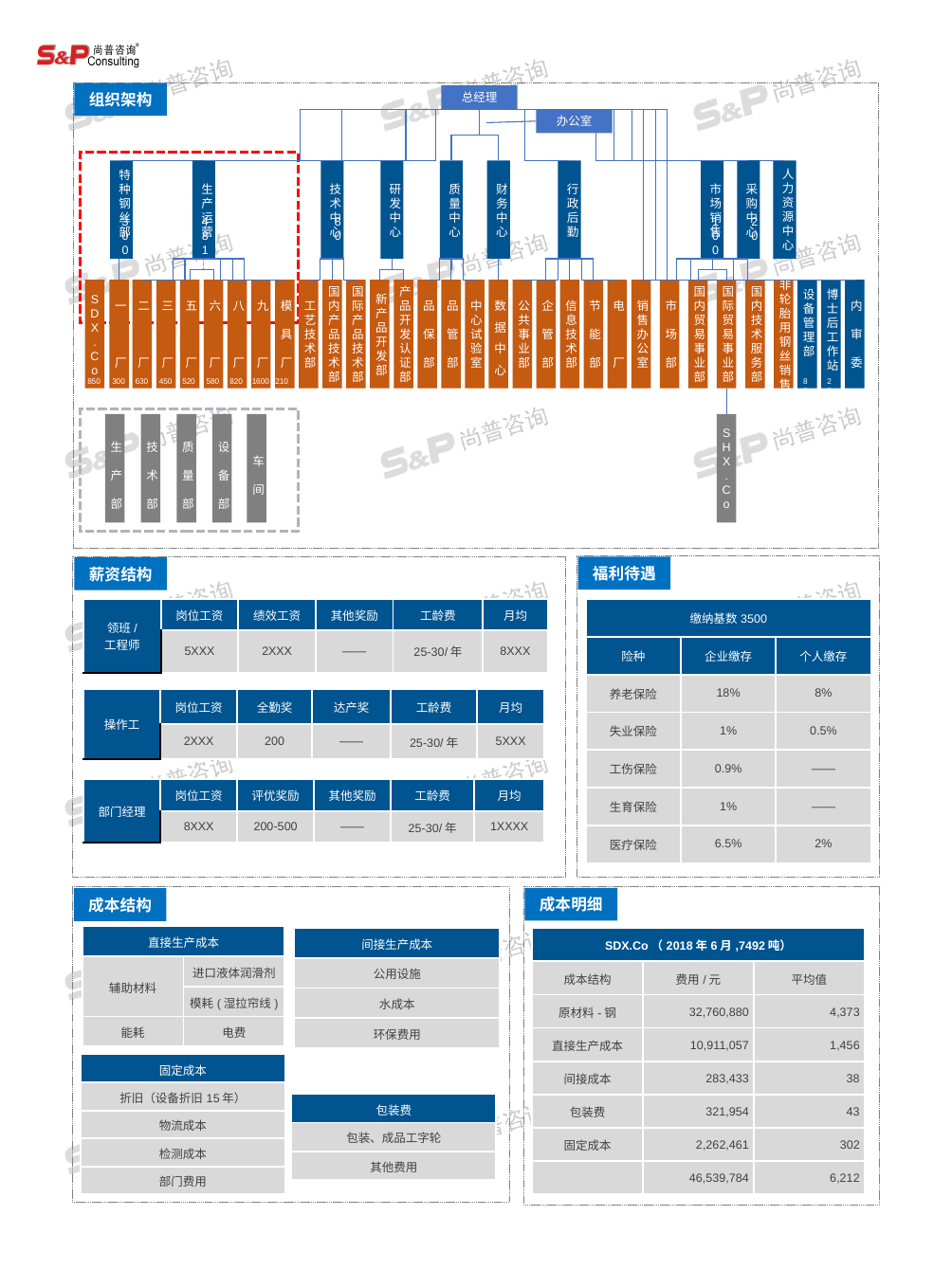

组织架构
总经理
办公室

特种钢丝部

生产运营

技术中心

研发中心

质量中心

财务中心

行政后勤

市场销售

采购中心
人力资源中心

S DX.Co

一

厂

二

厂
三

厂
五

厂
六

厂
八

厂
九

厂
模

具

厂
工艺技术部
国内产品技术部
国际产品技术部
新产品开发部
产品开发认证部
品

保

部
品

管

部
中心试验室
数
据
中
心
公共事业部
企

管

部
信息技术部
节

能

部
电

厂
销售办公室
市
 场

部
国内贸易事业部
国际贸易事业部
国内技术服务部
非轮胎用钢丝销售
设备管理部
博士后工作站
内

审

委

生产部
技术部
质量部
设备部
车间
SHX.Co
300
4810
80
100
20
80
20
850
300
630
450
520
580
820
1600
210

福利待遇
薪资结构
| 领班/ 工程师 | 岗位工资 | 绩效工资 | 其他奖励 | 工龄费 | 月均 |
| --- | --- | --- | --- | --- | --- |
|  | 5XXX | 2XXX | —— | 25-30/年 | 8XXX |
| 缴纳基数3500 |  |  |
| --- | --- | --- |
| 险种 | 企业缴存 | 个人缴存 |
| 养老保险 | 18% | 8% |
| 失业保险 | 1% | 0.5% |
| 工伤保险 | 0.9% | —— |
| 生育保险 | 1% | —— |
| 医疗保险 | 6.5% | 2% |
| 操作工 | 岗位工资 | 全勤奖 | 达产奖 | 工龄费 | 月均 |
| --- | --- | --- | --- | --- | --- |
|  | 2XXX | 200 | —— | 25-30/年 | 5XXX |
| 部门经理 | 岗位工资 | 评优奖励 | 其他奖励 | 工龄费 | 月均 |
| --- | --- | --- | --- | --- | --- |
|  | 8XXX | 200-500 | —— | 25-30/年 | 1XXXX |

成本明细
成本结构
| 直接生产成本 |  |
| --- | --- |
| 辅助材料 | 进口液体润滑剂 |
|  | 模耗(湿拉帘线) |
| 能耗 | 电费 |
| 间接生产成本 |
| --- |
| 公用设施 |
| 水成本 |
| 环保费用 |
| SDX.Co（2018年6月,7492吨） |  |  |
| --- | --- | --- |
| 成本结构 | 费用/元 | 平均值 |
| 原材料-钢 | 32,760,880 | 4,373 |
| 直接生产成本 | 10,911,057 | 1,456 |
| 间接成本 | 283,433 | 38 |
| 包装费 | 321,954 | 43 |
| 固定成本 | 2,262,461 | 302 |
|  | 46,539,784 | 6,212 |
| 固定成本 |
| --- |
| 折旧（设备折旧15年） |
| 物流成本 |
| 检测成本 |
| 部门费用 |
| 包装费 |
| --- |
| 包装、成品工字轮 |
| 其他费用 |